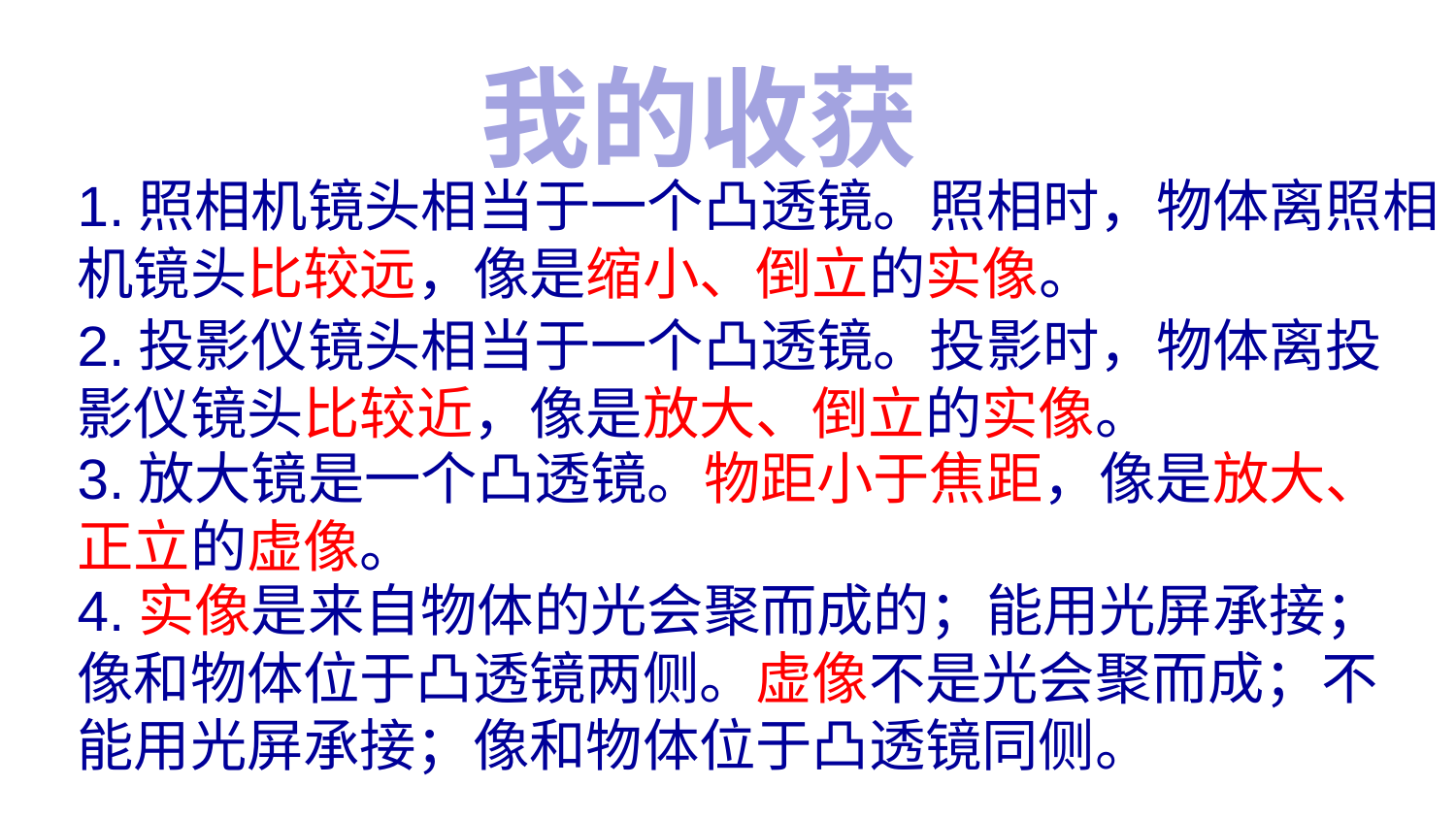

我的收获
1.照相机镜头相当于一个凸透镜。照相时，物体离照相机镜头比较远，像是缩小、倒立的实像。
2.投影仪镜头相当于一个凸透镜。投影时，物体离投影仪镜头比较近，像是放大、倒立的实像。
3.放大镜是一个凸透镜。物距小于焦距，像是放大、正立的虚像。
4.实像是来自物体的光会聚而成的；能用光屏承接；像和物体位于凸透镜两侧。虚像不是光会聚而成；不能用光屏承接；像和物体位于凸透镜同侧。